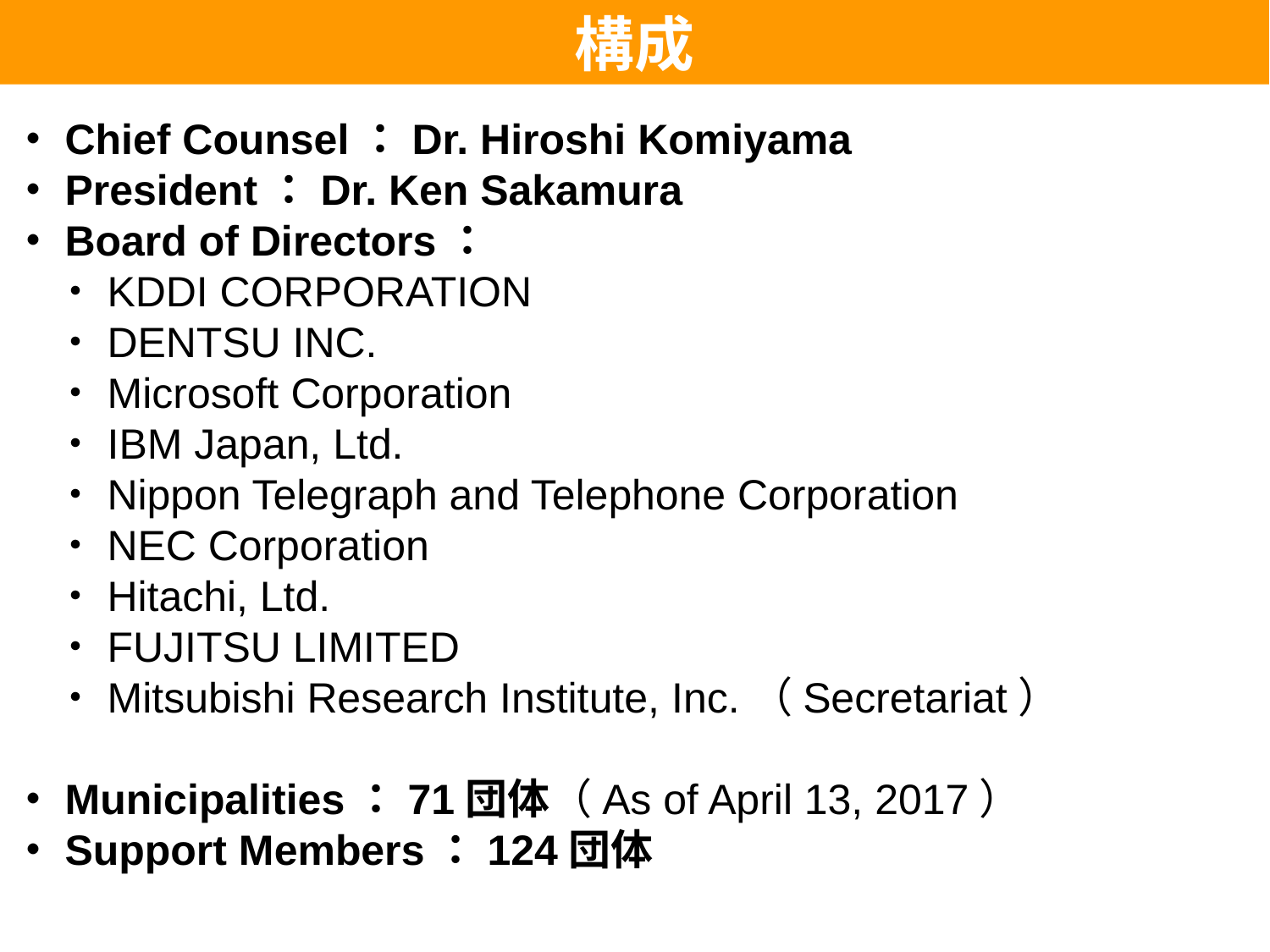

構成
・Chief Counsel：Dr. Hiroshi Komiyama
・President：Dr. Ken Sakamura
・Board of Directors：
　・KDDI CORPORATION
　・DENTSU INC.
　・Microsoft Corporation
　・IBM Japan, Ltd.
　・Nippon Telegraph and Telephone Corporation
　・NEC Corporation
　・Hitachi, Ltd.
　・FUJITSU LIMITED
　・Mitsubishi Research Institute, Inc.（Secretariat）

・Municipalities：71団体（As of April 13, 2017）
・Support Members：124団体